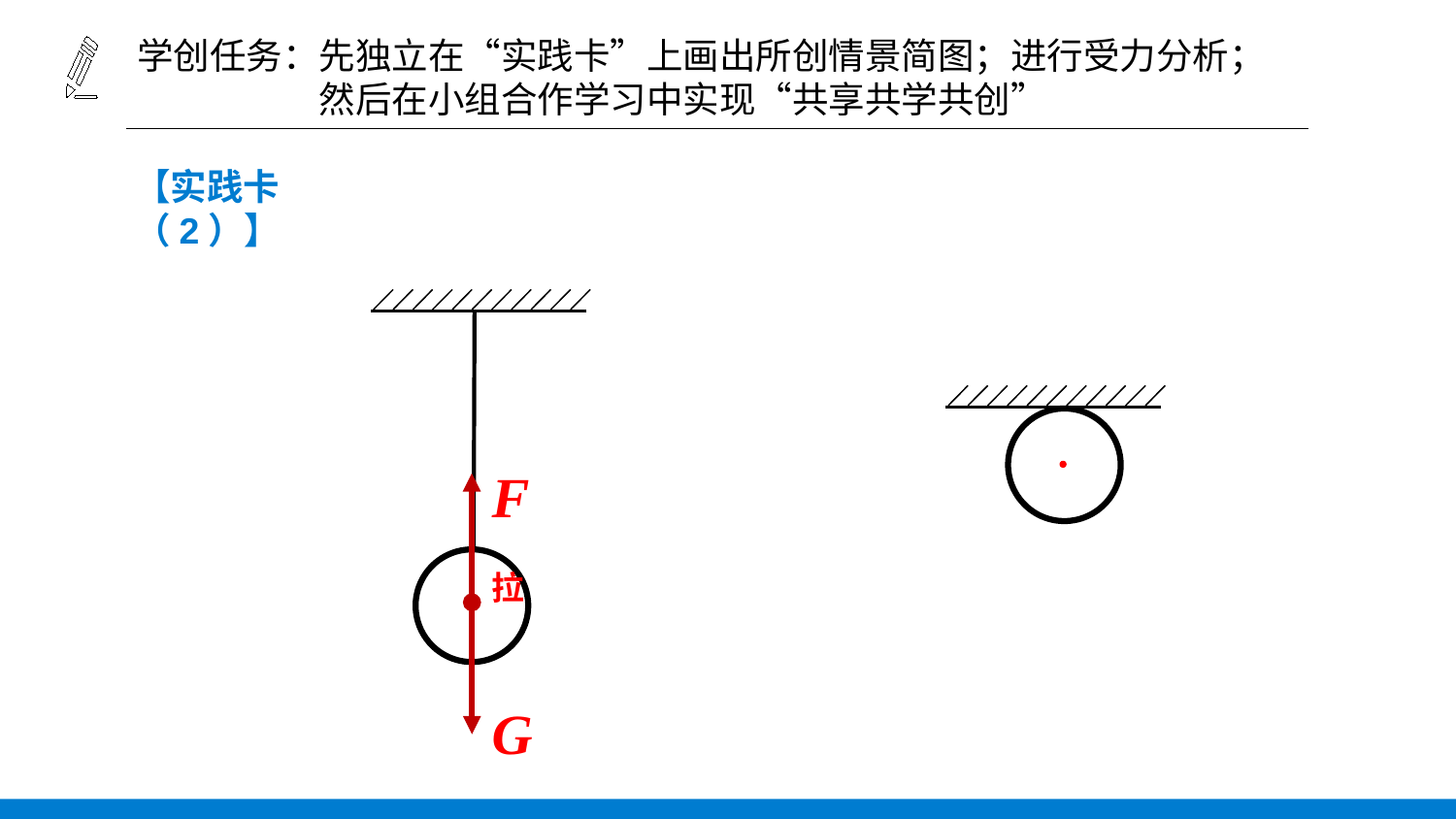

学创任务：先独立在“实践卡”上画出所创情景简图；进行受力分析；
                     然后在小组合作学习中实现“共享共学共创”

【实践卡（2）】

F拉
G